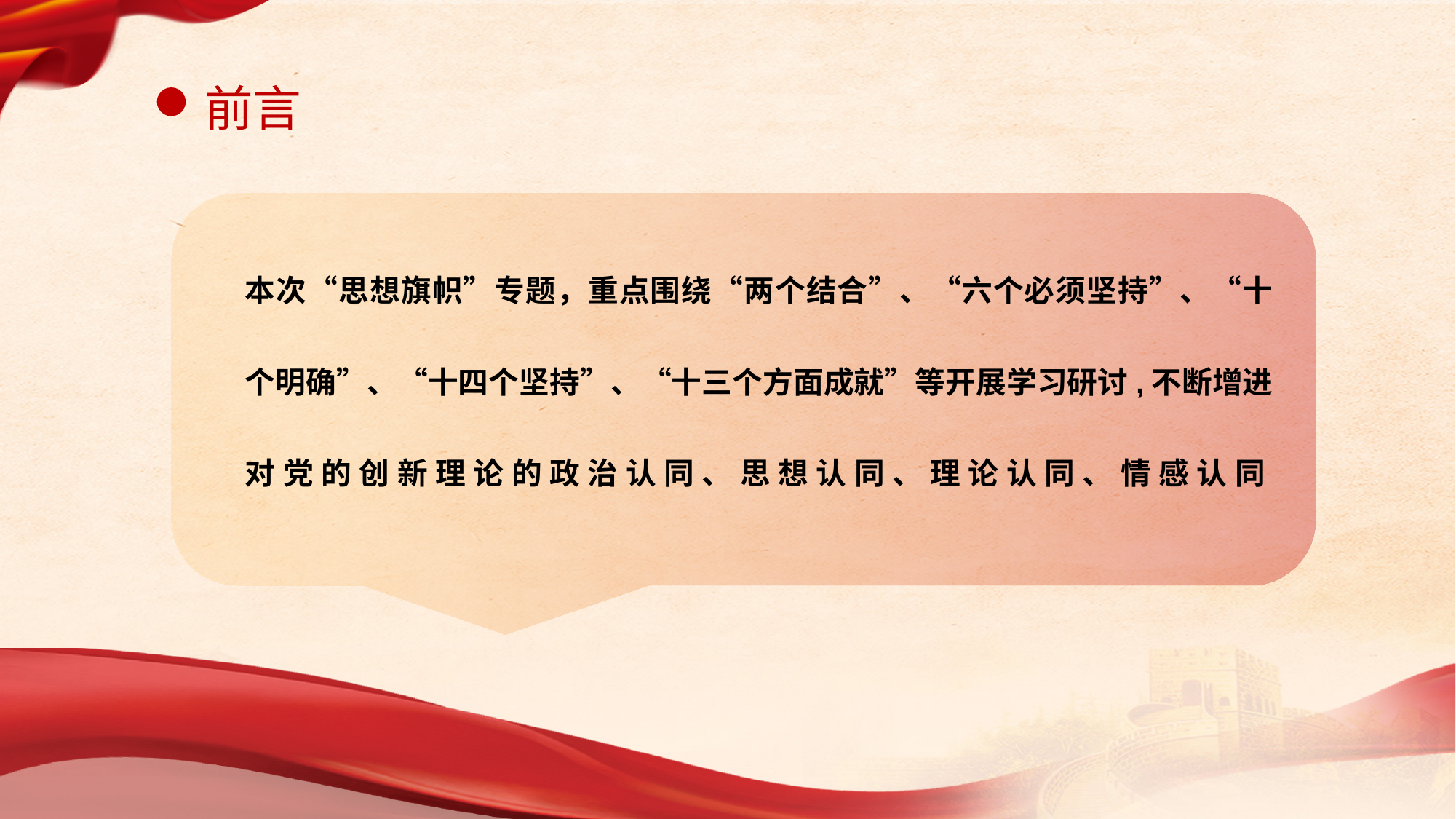

前言

本次“思想旗帜”专题，重点围绕“两个结合”、“六个必须坚持”、“十个明确”、“十四个坚持”、“十三个方面成就”等开展学习研讨,不断增进对党的创新理论的政治认同、思想认同、理论认同、情感认同